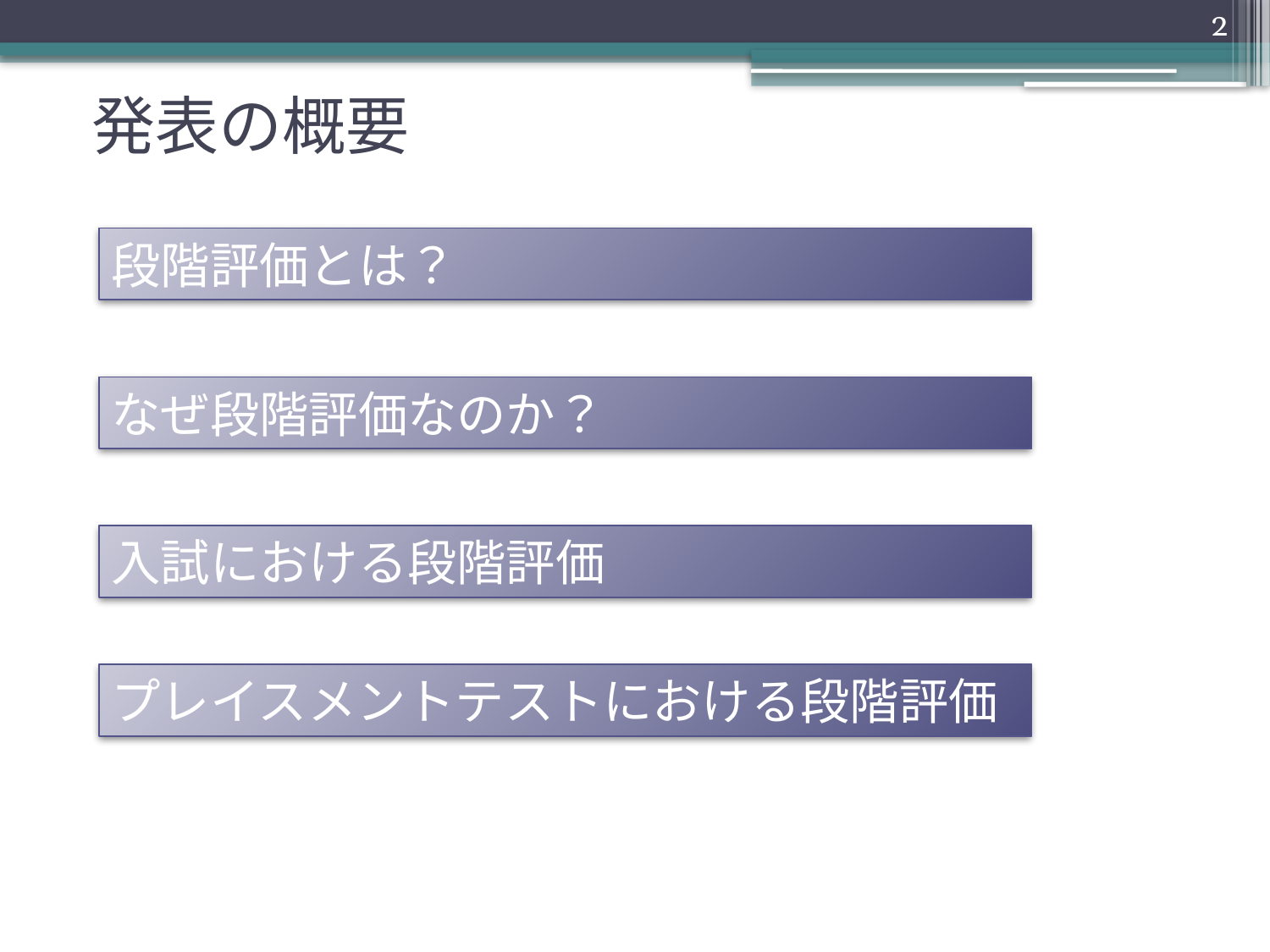

2
# 発表の概要
段階評価とは？
なぜ段階評価なのか？
入試における段階評価
プレイスメントテストにおける段階評価